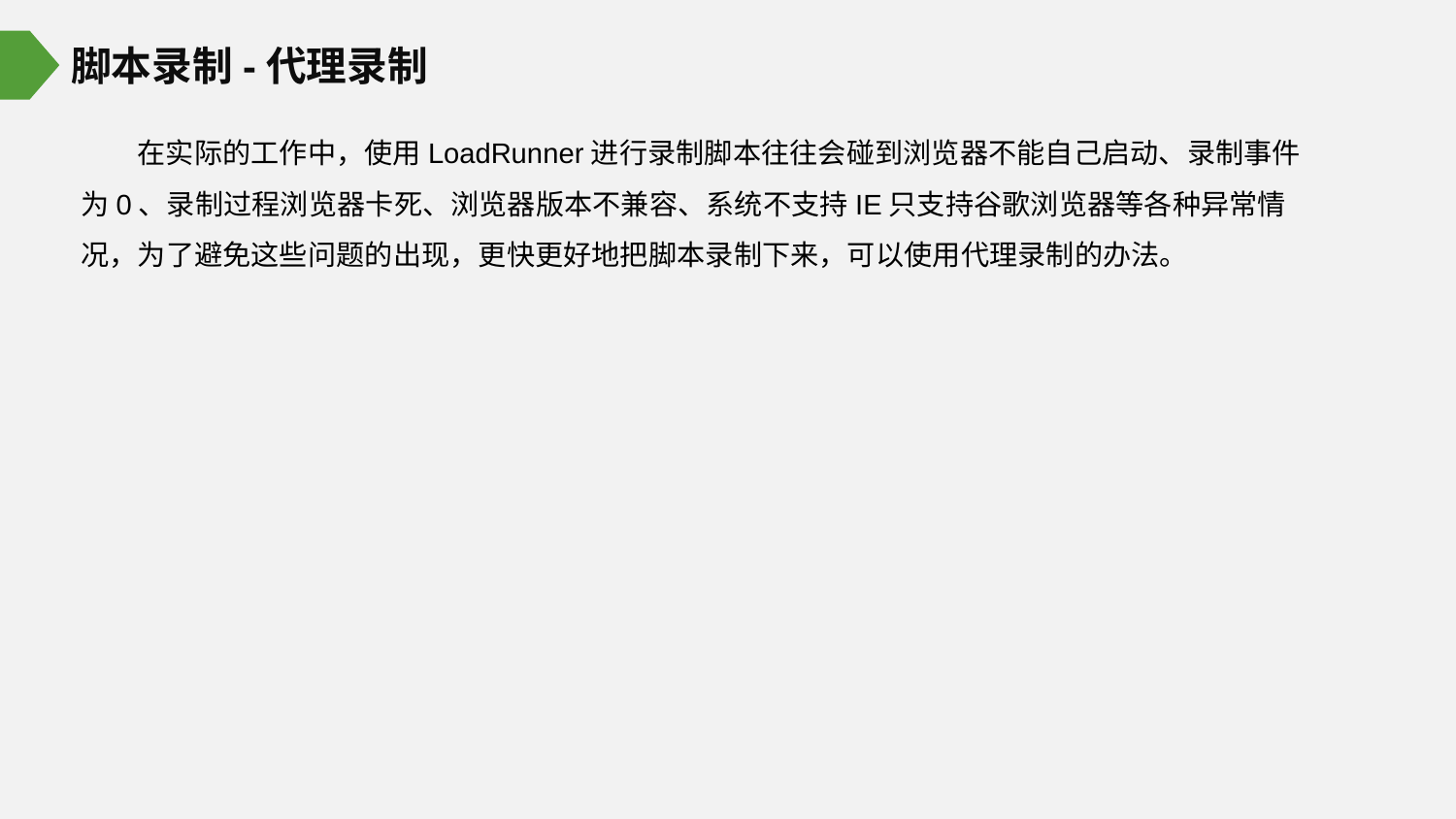

脚本录制-代理录制
在实际的工作中，使用LoadRunner进行录制脚本往往会碰到浏览器不能自己启动、录制事件为0、录制过程浏览器卡死、浏览器版本不兼容、系统不支持IE只支持谷歌浏览器等各种异常情况，为了避免这些问题的出现，更快更好地把脚本录制下来，可以使用代理录制的办法。